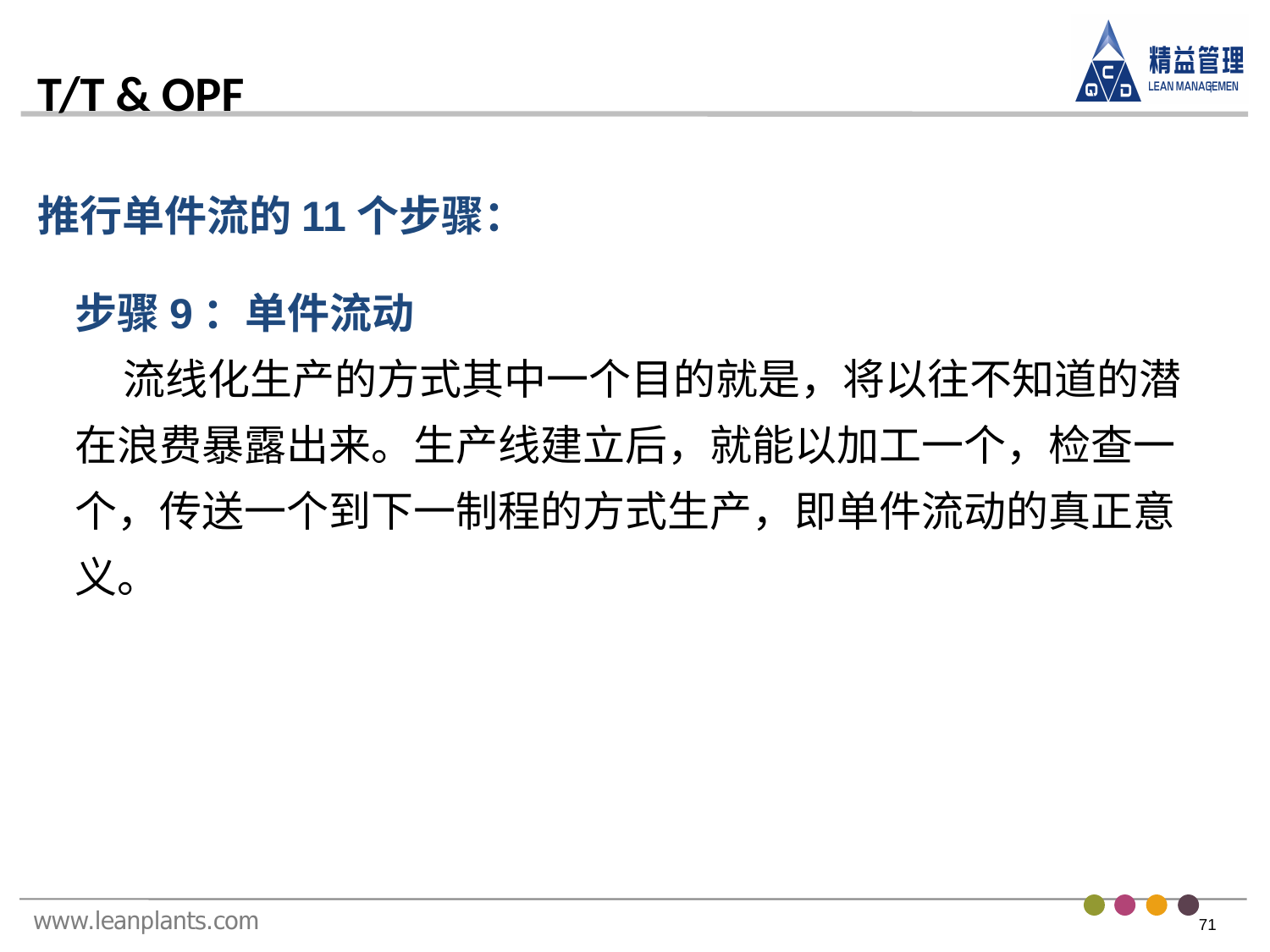

推行单件流的11个步骤：
步骤9：单件流动
    流线化生产的方式其中一个目的就是，将以往不知道的潜在浪费暴露出来。生产线建立后，就能以加工一个，检查一个，传送一个到下一制程的方式生产，即单件流动的真正意义。